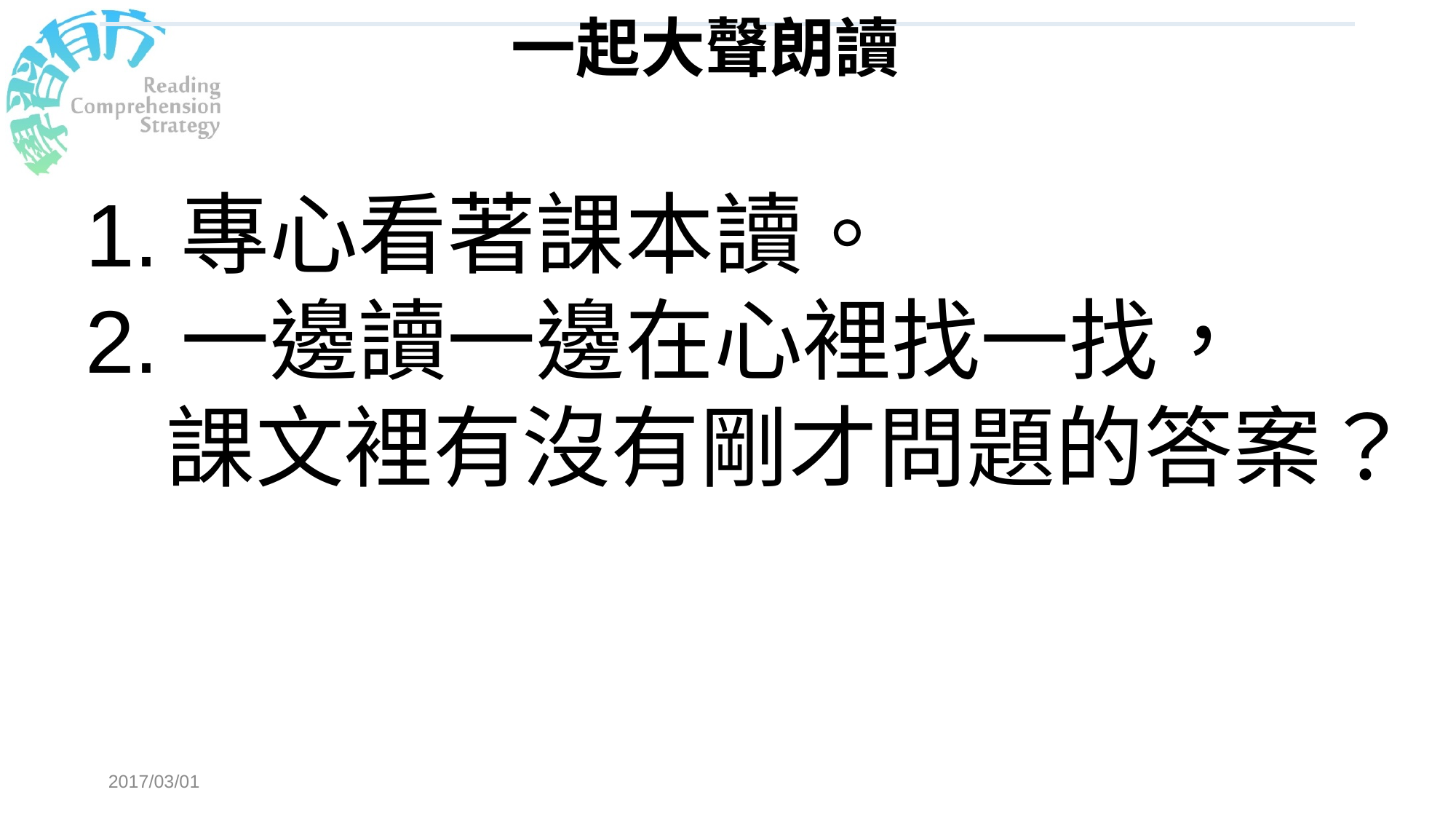

一起大聲朗讀
1.專心看著課本讀。
2.一邊讀一邊在心裡找一找，
   課文裡有沒有剛才問題的答案？
2017/03/01